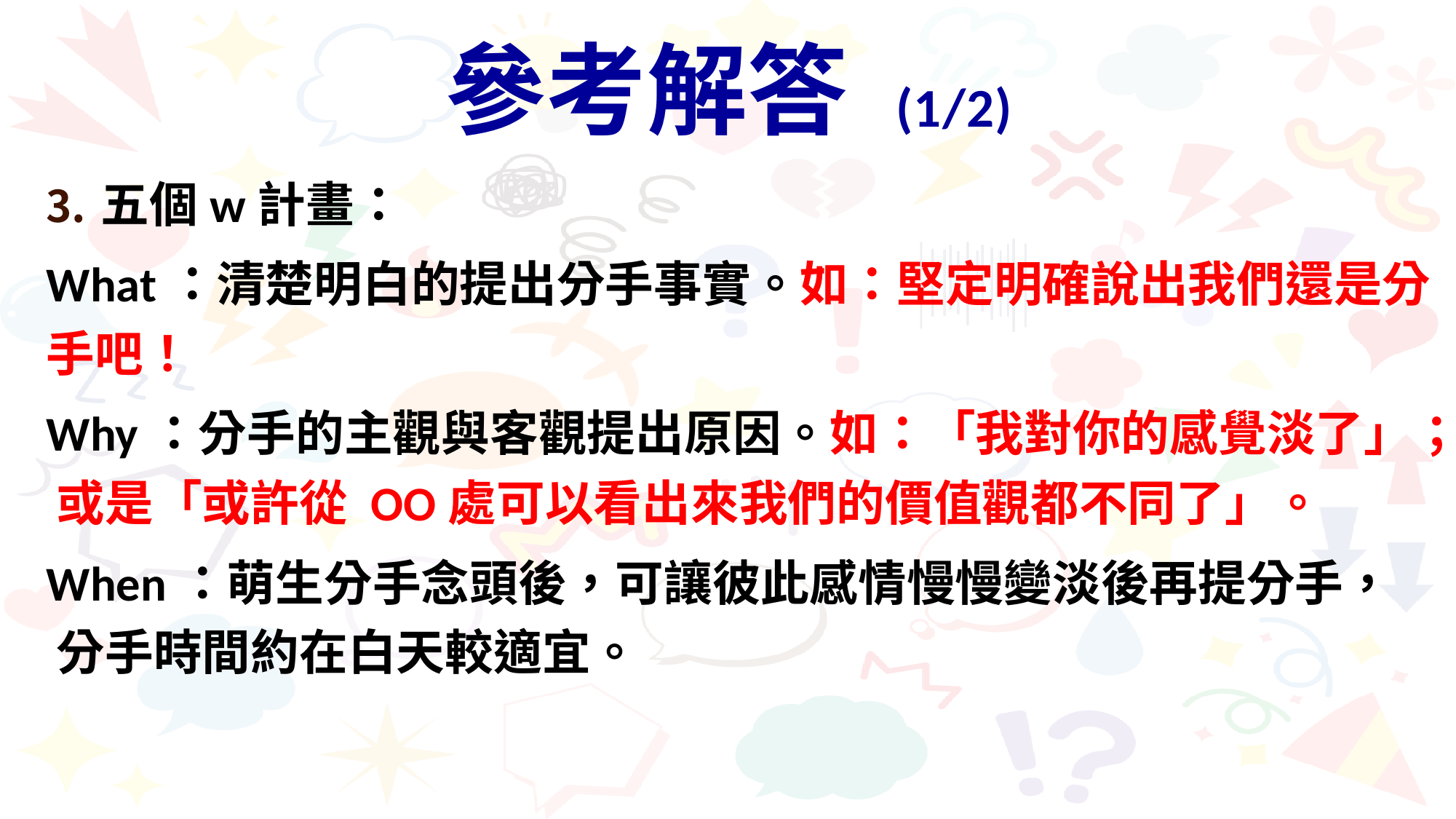

# 參考解答 (1/2)
五個w計畫：
What：清楚明白的提出分手事實。如：堅定明確說出我們還是分手吧！
Why：分手的主觀與客觀提出原因。如：「我對你的感覺淡了」；或是「或許從 OO處可以看出來我們的價值觀都不同了」。
When：萌生分手念頭後，可讓彼此感情慢慢變淡後再提分手，分手時間約在白天較適宜。